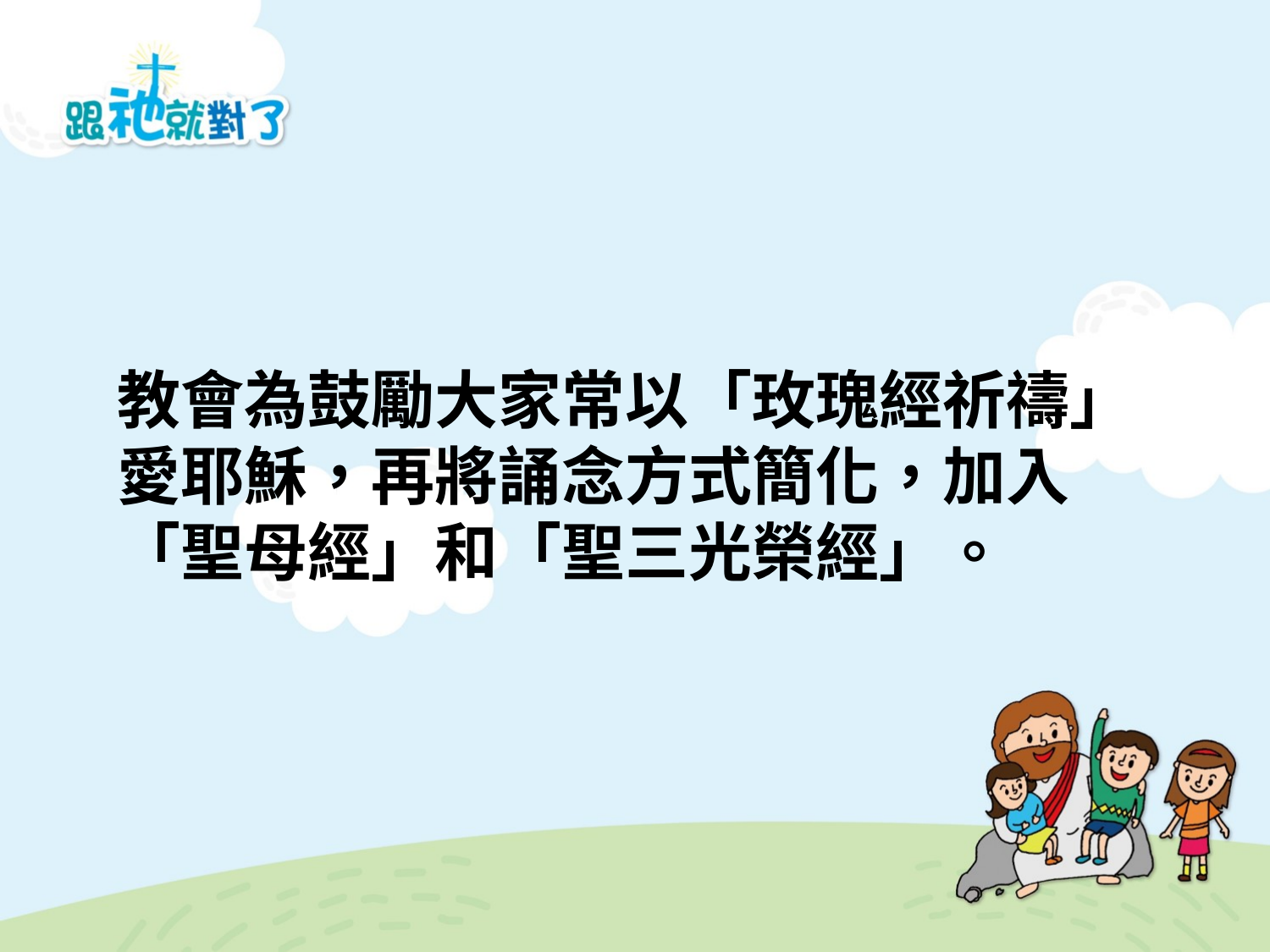

教會為鼓勵大家常以「玫瑰經祈禱」愛耶穌，再將誦念方式簡化，加入「聖母經」和「聖三光榮經」。